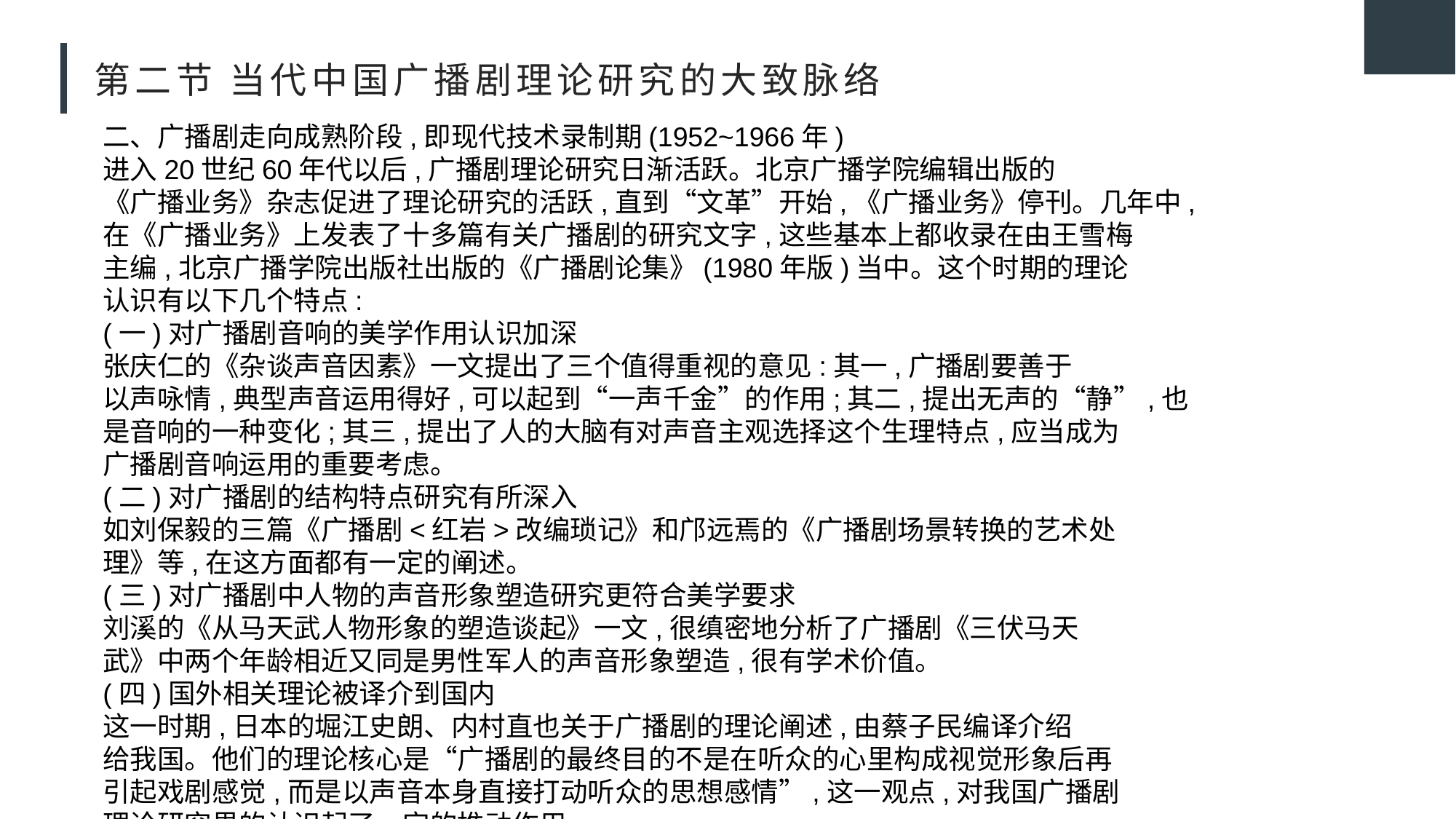

# 第二节 当代中国广播剧理论研究的大致脉络
二、广播剧走向成熟阶段,即现代技术录制期(1952~1966年)
进入20世纪60年代以后,广播剧理论研究日渐活跃。北京广播学院编辑出版的
《广播业务》杂志促进了理论研究的活跃,直到“文革”开始,《广播业务》停刊。几年中,
在《广播业务》上发表了十多篇有关广播剧的研究文字,这些基本上都收录在由王雪梅
主编,北京广播学院出版社出版的《广播剧论集》(1980年版)当中。这个时期的理论
认识有以下几个特点:
(一)对广播剧音响的美学作用认识加深
张庆仁的《杂谈声音因素》一文提出了三个值得重视的意见:其一,广播剧要善于
以声咏情,典型声音运用得好,可以起到“一声千金”的作用;其二,提出无声的“静”,也
是音响的一种变化;其三,提出了人的大脑有对声音主观选择这个生理特点,应当成为
广播剧音响运用的重要考虑。
(二)对广播剧的结构特点研究有所深入
如刘保毅的三篇《广播剧<红岩>改编琐记》和邝远焉的《广播剧场景转换的艺术处
理》等,在这方面都有一定的阐述。
(三)对广播剧中人物的声音形象塑造研究更符合美学要求
刘溪的《从马天武人物形象的塑造谈起》一文,很缜密地分析了广播剧《三伏马天
武》中两个年龄相近又同是男性军人的声音形象塑造,很有学术价值。
(四)国外相关理论被译介到国内
这一时期,日本的堀江史朗、内村直也关于广播剧的理论阐述,由蔡子民编译介绍
给我国。他们的理论核心是“广播剧的最终目的不是在听众的心里构成视觉形象后再
引起戏剧感觉,而是以声音本身直接打动听众的思想感情”,这一观点,对我国广播剧
理论研究界的认识起了一定的推动作用。